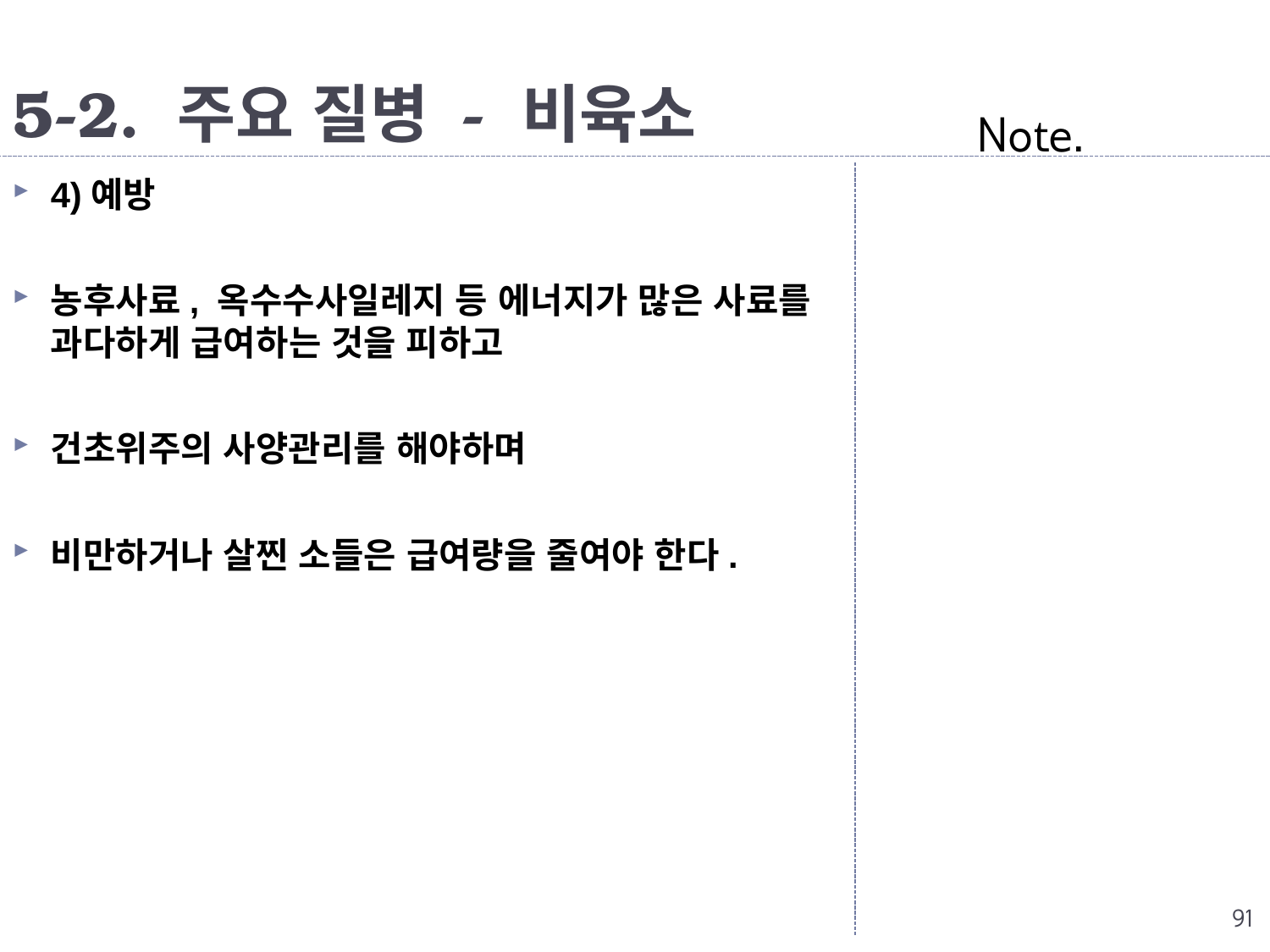

# 5-2. 주요 질병 - 비육소
Note.

4)예방

농후사료, 옥수수사일레지 등 에너지가 많은 사료를 과다하게 급여하는 것을 피하고

건초위주의 사양관리를 해야하며

비만하거나 살찐 소들은 급여량을 줄여야 한다.
91